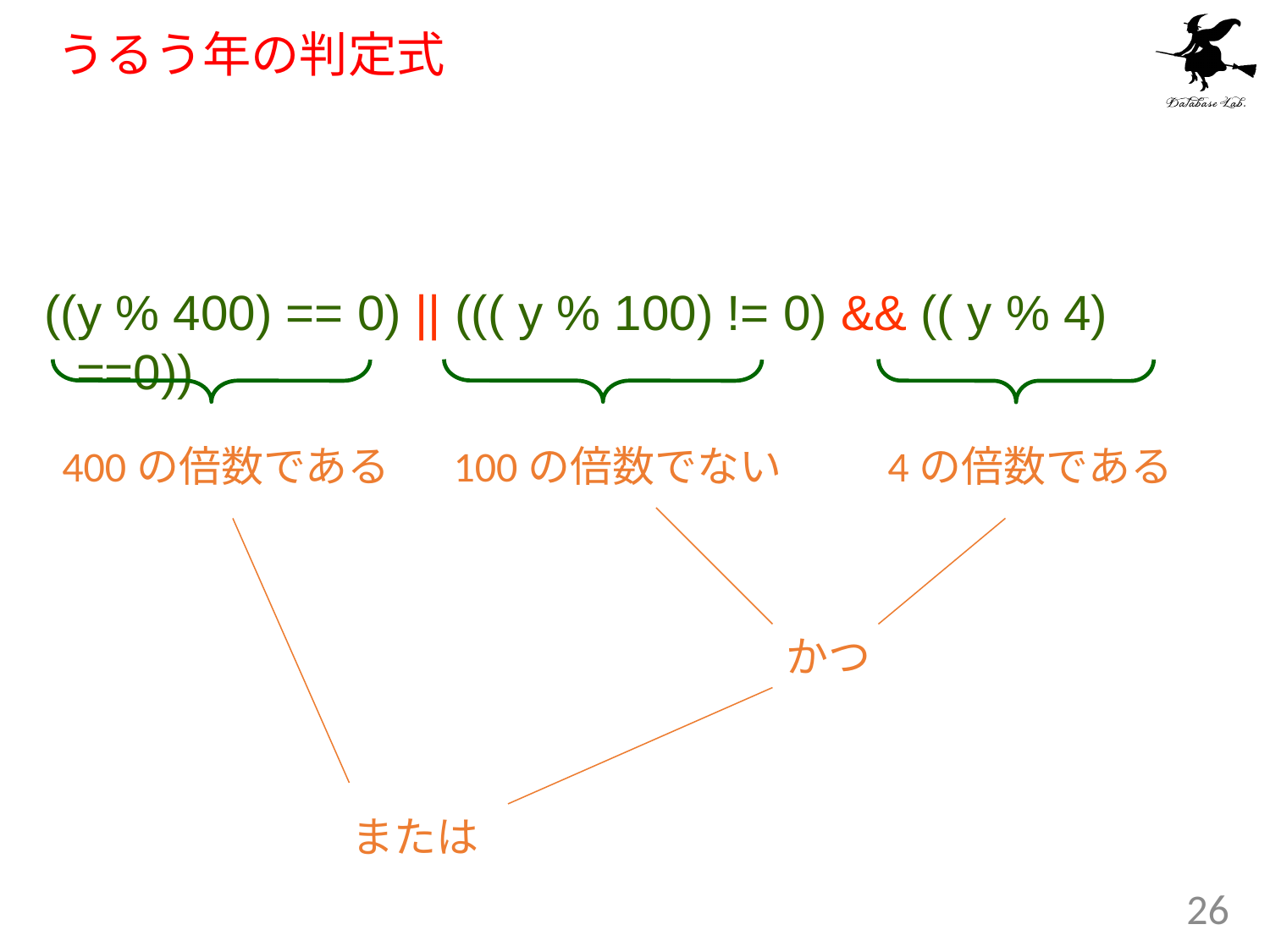

# うるう年の判定式

((y % 400) == 0) || ((( y % 100) != 0) && (( y % 4) ==0))
400の倍数である
100の倍数でない
4の倍数である

かつ

または
26